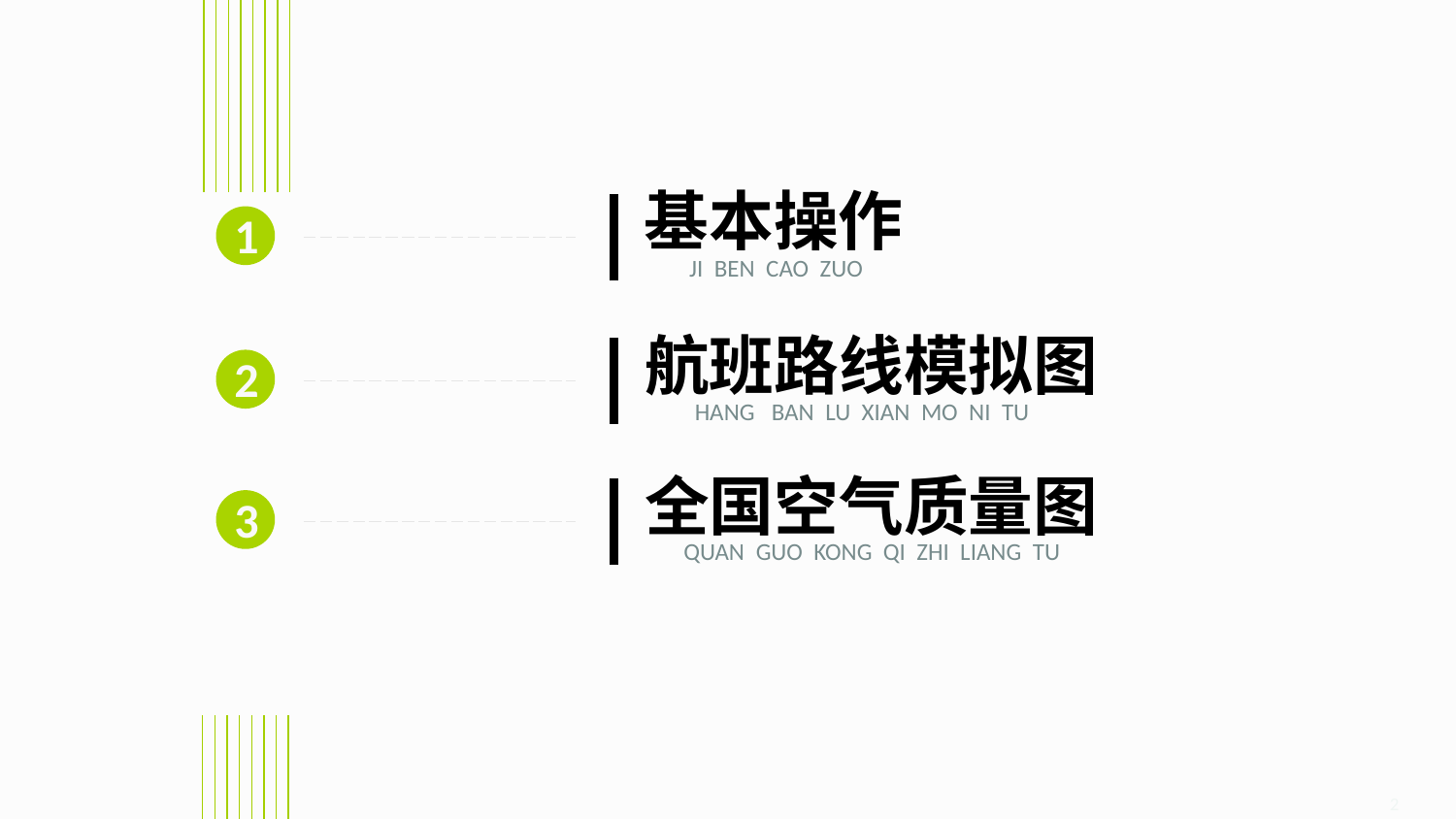

1

基本操作
        JI  BEN  CAO  ZUO
2

航班路线模拟图
         HANG   BAN  LU  XIAN  MO  NI  TU
3

全国空气质量图
       QUAN  GUO  KONG  QI  ZHI  LIANG  TU